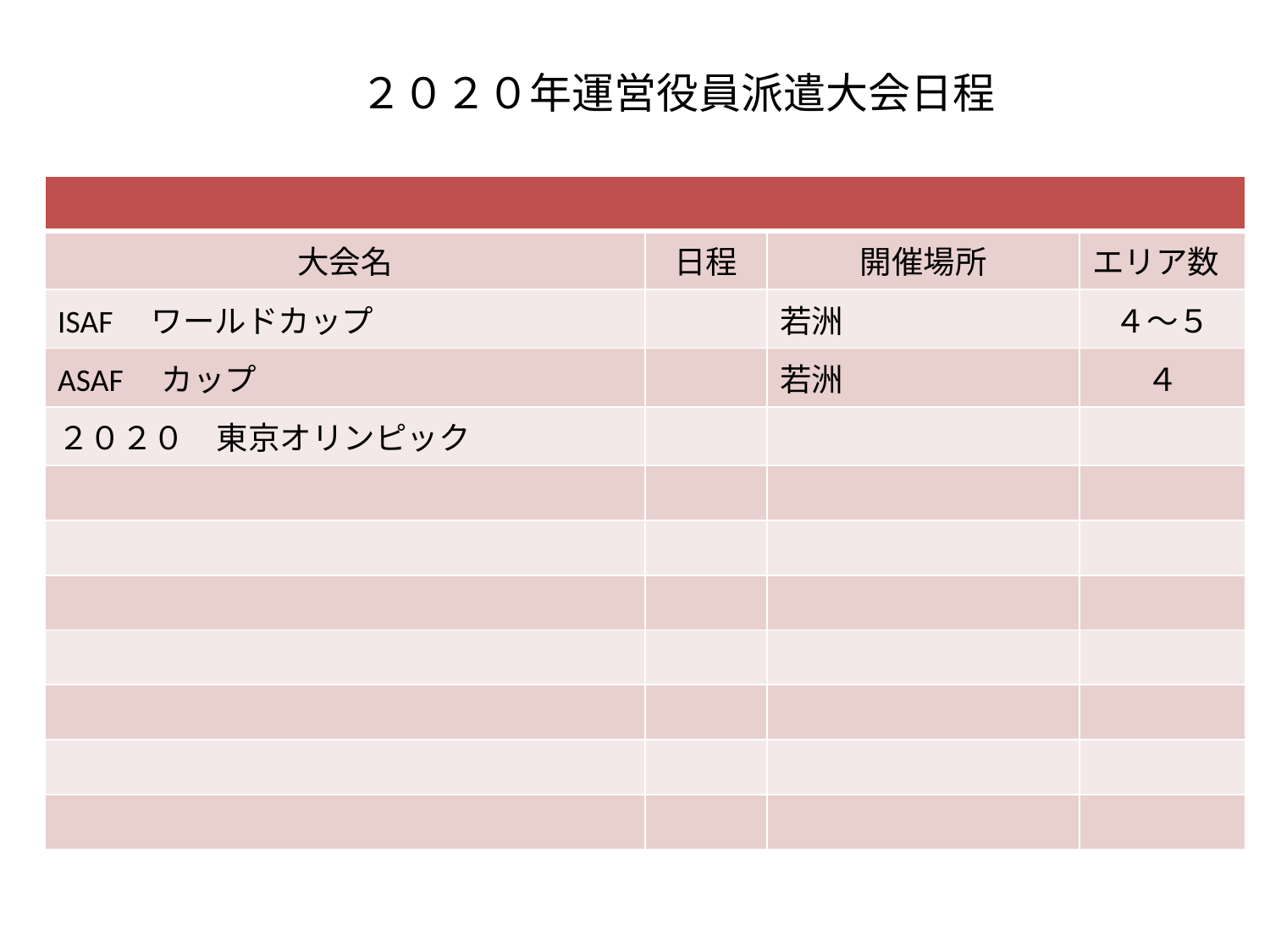

# ２０２０年運営役員派遣大会日程
|  |  |  |  |
| --- | --- | --- | --- |
| 大会名 | 日程 | 開催場所 | エリア数 |
| ISAF　ワールドカップ |  | 若洲 | ４～５ |
| ASAF　カップ |  | 若洲 | ４ |
| ２０２０　東京オリンピック |  |  |  |
|  |  |  |  |
|  |  |  |  |
|  |  |  |  |
|  |  |  |  |
|  |  |  |  |
|  |  |  |  |
|  |  |  |  |